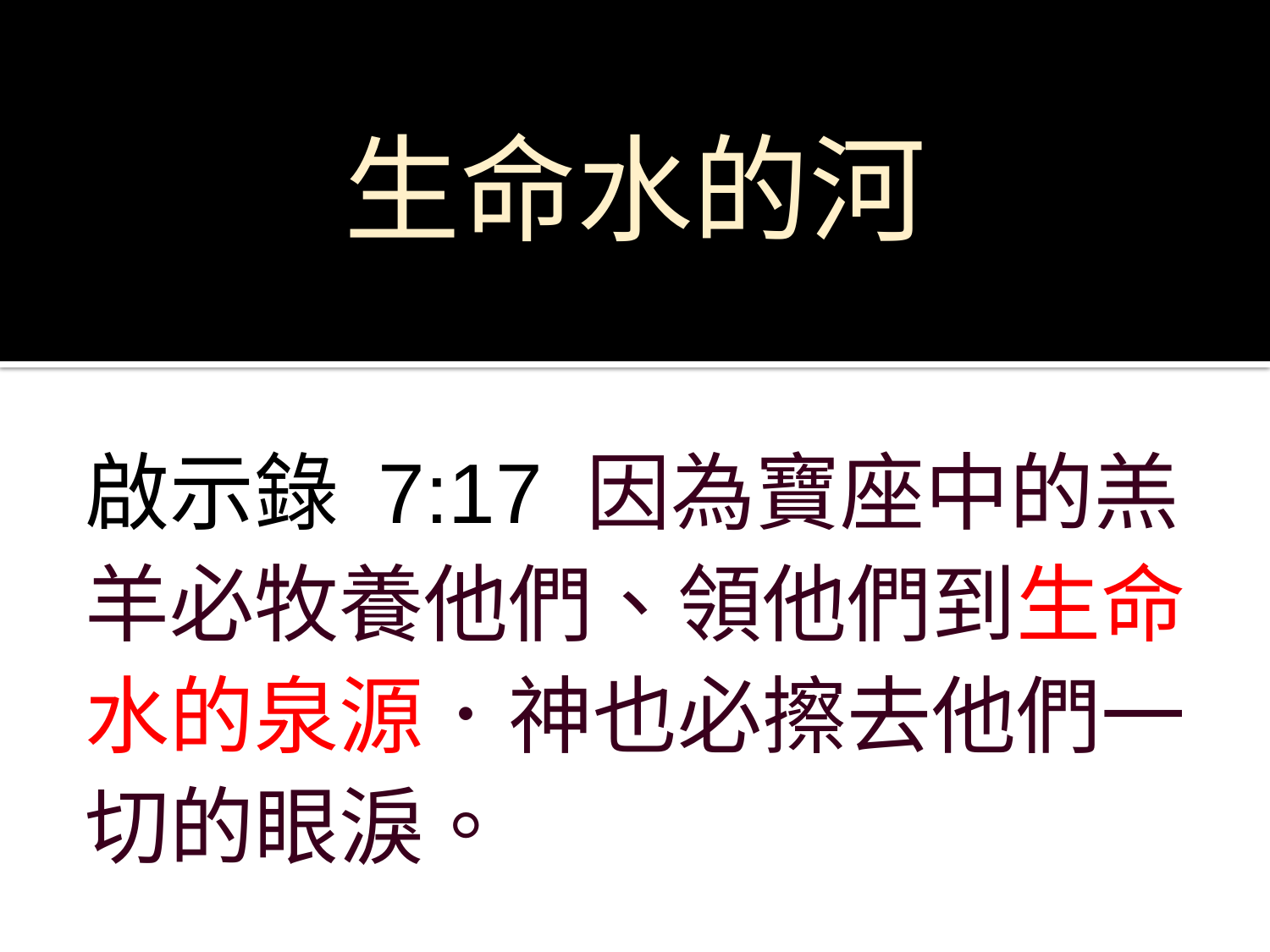

# 生命水的河
啟示錄 7:17 因為寶座中的羔羊必牧養他們、領他們到生命水的泉源．神也必擦去他們一切的眼淚。